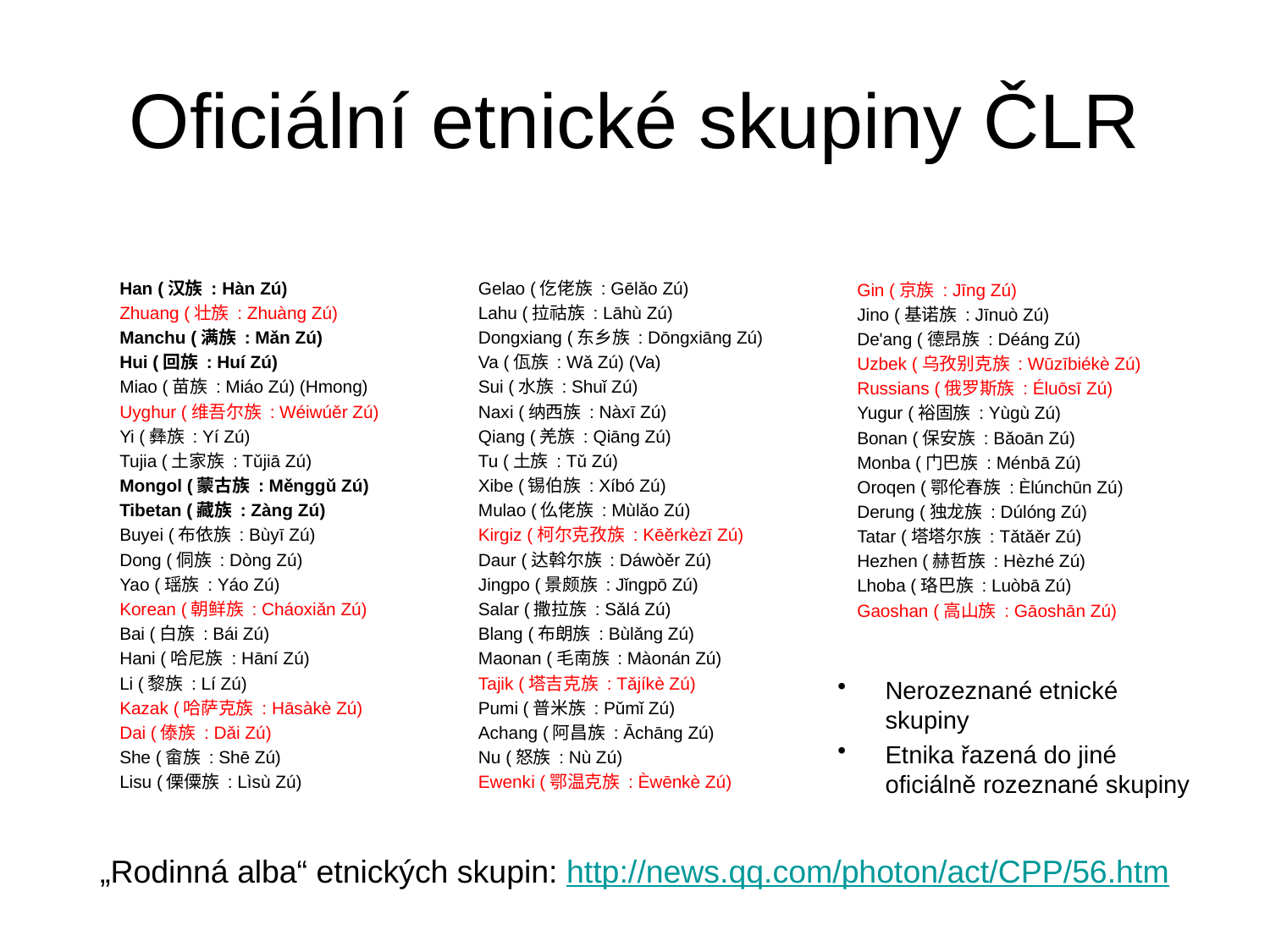

# Oficiální etnické skupiny ČLR

    Han (汉族 : Hàn Zú)
    Zhuang (壮族 : Zhuàng Zú)
    Manchu (满族 : Mǎn Zú)
    Hui (回族 : Huí Zú)
    Miao (苗族 : Miáo Zú) (Hmong)
    Uyghur (维吾尔族 : Wéiwúěr Zú)
    Yi (彝族 : Yí Zú)
    Tujia (土家族 : Tǔjiā Zú)
    Mongol (蒙古族 : Měnggǔ Zú)
    Tibetan (藏族 : Zàng Zú)
    Buyei (布依族 : Bùyī Zú)
    Dong (侗族 : Dòng Zú)
    Yao (瑶族 : Yáo Zú)
    Korean (朝鲜族 : Cháoxiǎn Zú)
    Bai (白族 : Bái Zú)
    Hani (哈尼族 : Hāní Zú)
    Li (黎族 : Lí Zú)
    Kazak (哈萨克族 : Hāsàkè Zú)
    Dai (傣族 : Dǎi Zú)
    She (畲族 : Shē Zú)
    Lisu (傈僳族 : Lìsù Zú)

    Gelao (仡佬族 : Gēlǎo Zú)
    Lahu (拉祜族 : Lāhù Zú)
    Dongxiang (东乡族 : Dōngxiāng Zú)
    Va (佤族 : Wǎ Zú) (Va)
    Sui (水族 : Shuǐ Zú)
    Naxi (纳西族 : Nàxī Zú)
    Qiang (羌族 : Qiāng Zú)
    Tu (土族 : Tǔ Zú)
    Xibe (锡伯族 : Xíbó Zú)
    Mulao (仫佬族 : Mùlǎo Zú)
    Kirgiz (柯尔克孜族 : Kēěrkèzī Zú)
    Daur (达斡尔族 : Dáwòěr Zú)
    Jingpo (景颇族 : Jǐngpō Zú)
    Salar (撒拉族 : Sǎlá Zú)
    Blang (布朗族 : Bùlǎng Zú)
    Maonan (毛南族 : Màonán Zú)
    Tajik (塔吉克族 : Tǎjíkè Zú)
    Pumi (普米族 : Pǔmǐ Zú)
    Achang (阿昌族 : Āchāng Zú)
    Nu (怒族 : Nù Zú)
    Ewenki (鄂温克族 : Èwēnkè Zú)

    Gin (京族 : Jīng Zú)
    Jino (基诺族 : Jīnuò Zú)
    De'ang (德昂族 : Déáng Zú)
    Uzbek (乌孜别克族 : Wūzībiékè Zú)
    Russians (俄罗斯族 : Éluōsī Zú)
    Yugur (裕固族 : Yùgù Zú)
    Bonan (保安族 : Bǎoān Zú)
    Monba (门巴族 : Ménbā Zú)
    Oroqen (鄂伦春族 : Èlúnchūn Zú)
    Derung (独龙族 : Dúlóng Zú)
    Tatar (塔塔尔族 : Tǎtǎěr Zú)
    Hezhen (赫哲族 : Hèzhé Zú)
    Lhoba (珞巴族 : Luòbā Zú)
    Gaoshan (高山族 : Gāoshān Zú)

Nerozeznané etnické skupiny
Etnika řazená do jiné oficiálně rozeznané skupiny
„Rodinná alba“ etnických skupin: http://news.qq.com/photon/act/CPP/56.htm